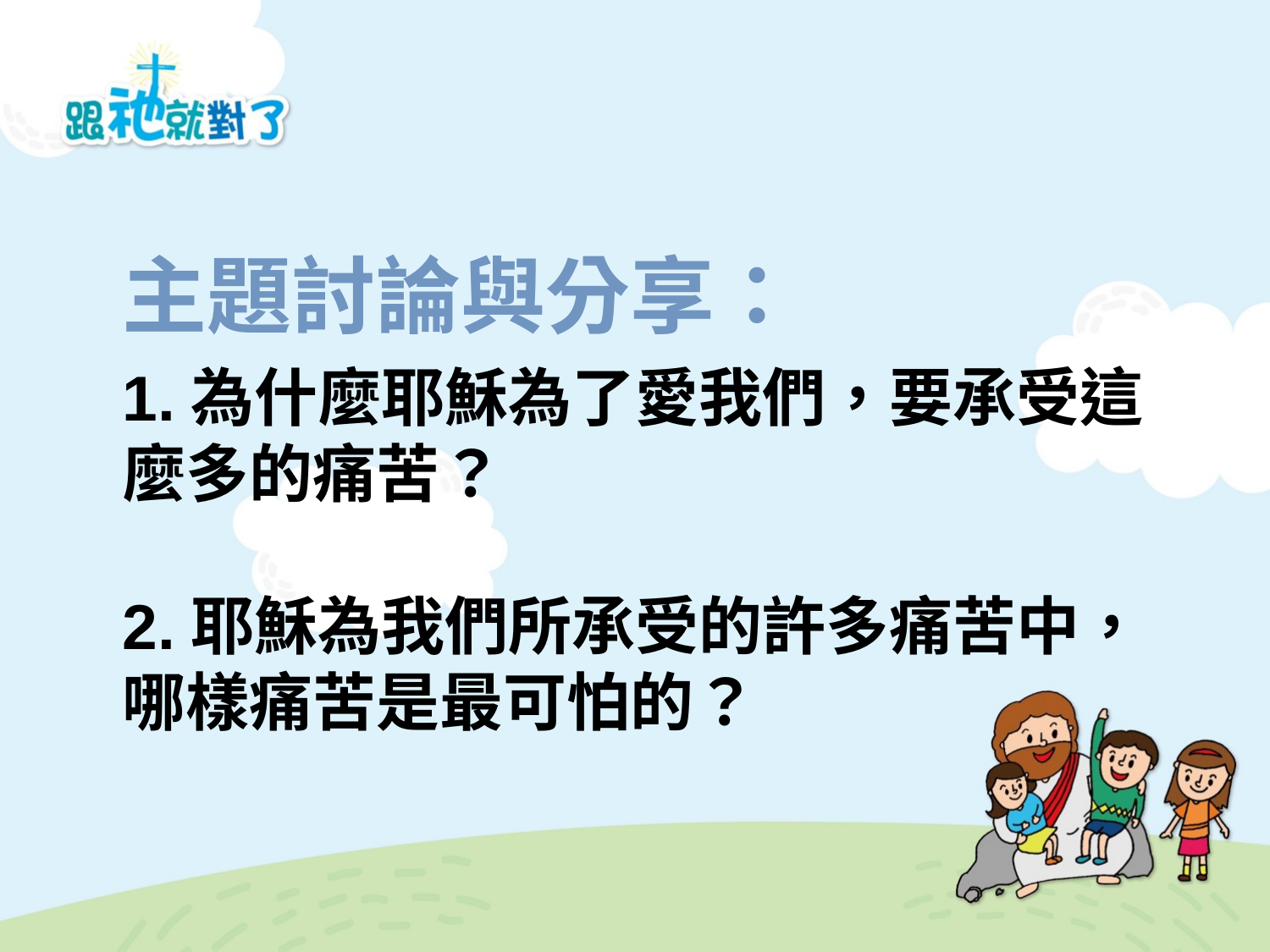

主題討論與分享：
1.為什麼耶穌為了愛我們，要承受這麼多的痛苦？

2.耶穌為我們所承受的許多痛苦中，哪樣痛苦是最可怕的？